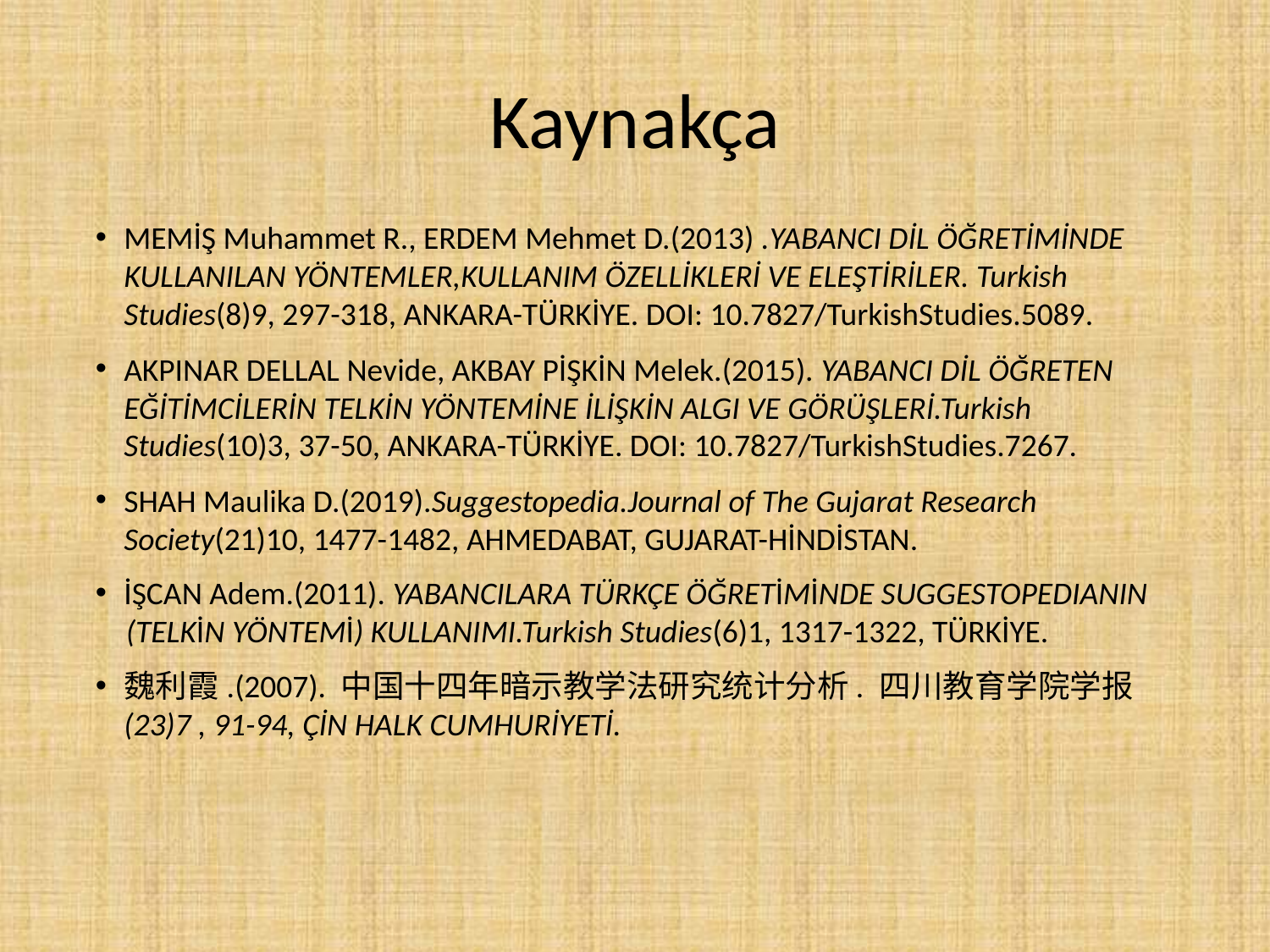

# Kaynakça
MEMİŞ Muhammet R., ERDEM Mehmet D.(2013) .YABANCI DİL ÖĞRETİMİNDE KULLANILAN YÖNTEMLER,KULLANIM ÖZELLİKLERİ VE ELEŞTİRİLER. Turkish Studies(8)9, 297-318, ANKARA-TÜRKİYE. DOI: 10.7827/TurkishStudies.5089.

AKPINAR DELLAL Nevide, AKBAY PİŞKİN Melek.(2015). YABANCI DİL ÖĞRETEN EĞİTİMCİLERİN TELKİN YÖNTEMİNE İLİŞKİN ALGI VE GÖRÜŞLERİ.Turkish Studies(10)3, 37-50, ANKARA-TÜRKİYE. DOI: 10.7827/TurkishStudies.7267.

SHAH Maulika D.(2019).Suggestopedia.Journal of The Gujarat Research Society(21)10, 1477-1482, AHMEDABAT, GUJARAT-HİNDİSTAN.

İŞCAN Adem.(2011). YABANCILARA TÜRKÇE ÖĞRETİMİNDE SUGGESTOPEDIANIN
   (TELKİN YÖNTEMİ) KULLANIMI.Turkish Studies(6)1, 1317-1322, TÜRKİYE.

魏利霞.(2007). 中国十四年暗示教学法研究统计分析. 四川教育学院学报(23)7 , 91-94, ÇİN HALK CUMHURİYETİ.